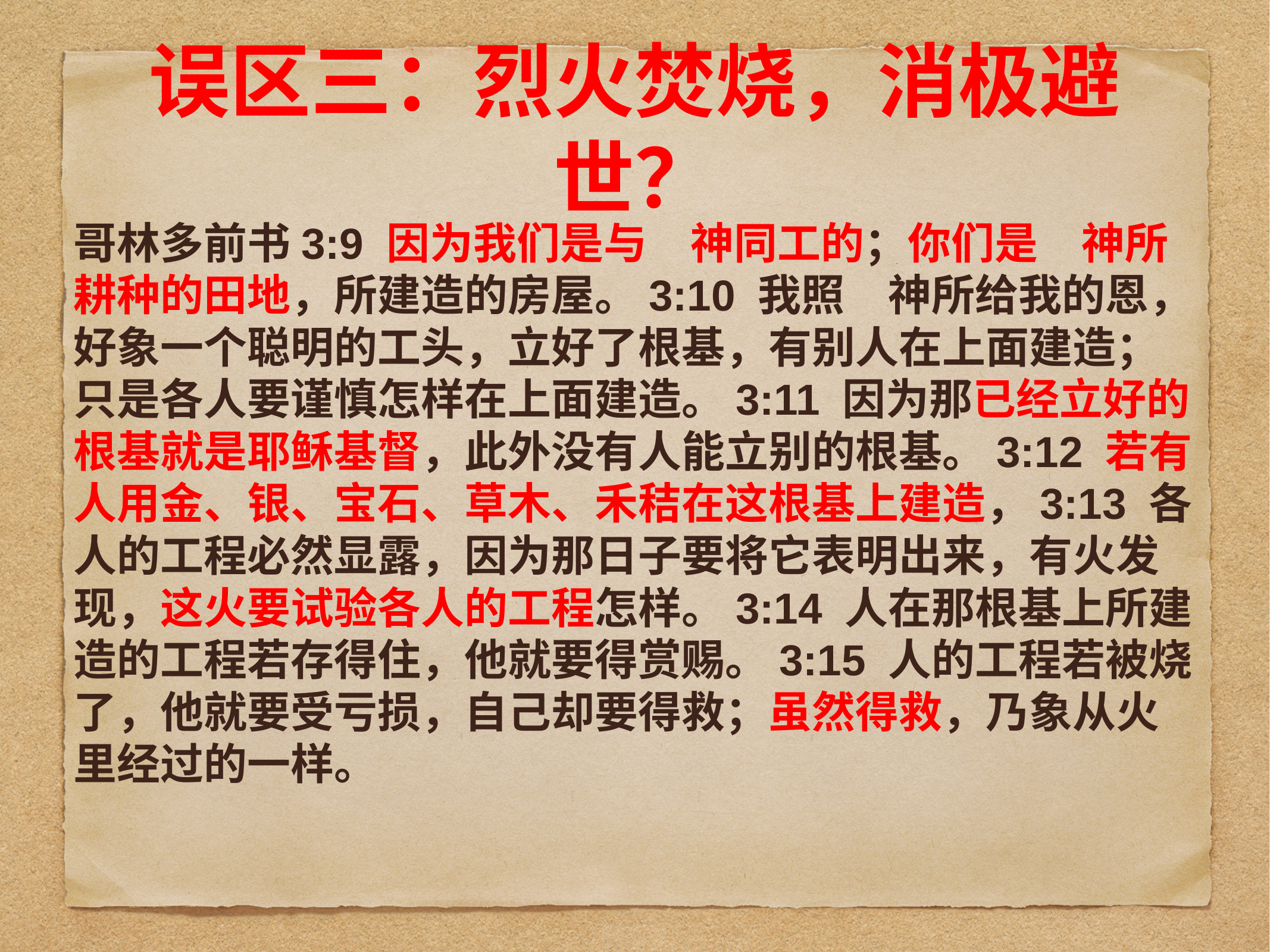

# 误区三：烈火焚烧，消极避世？
哥林多前书3:9 因为我们是与　神同工的；你们是　神所耕种的田地，所建造的房屋。3:10 我照　神所给我的恩，好象一个聪明的工头，立好了根基，有别人在上面建造；只是各人要谨慎怎样在上面建造。3:11 因为那已经立好的根基就是耶稣基督，此外没有人能立别的根基。3:12 若有人用金、银、宝石、草木、禾秸在这根基上建造，3:13 各人的工程必然显露，因为那日子要将它表明出来，有火发现，这火要试验各人的工程怎样。3:14 人在那根基上所建造的工程若存得住，他就要得赏赐。3:15 人的工程若被烧了，他就要受亏损，自己却要得救；虽然得救，乃象从火里经过的一样。